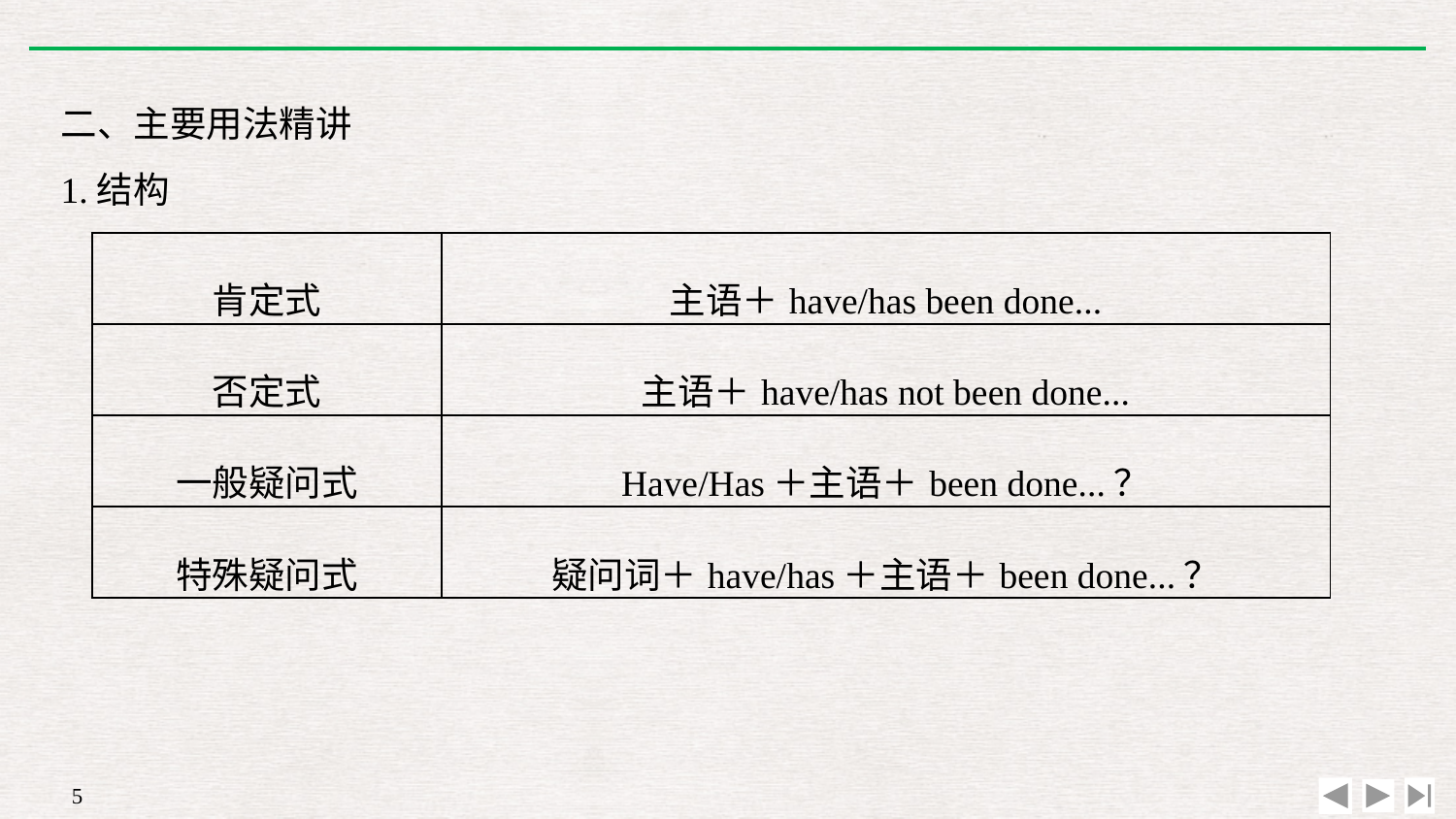

二、主要用法精讲
1.结构
| 肯定式 | 主语＋have/has been done... |
| --- | --- |
| 否定式 | 主语＋have/has not been done... |
| 一般疑问式 | Have/Has＋主语＋been done...？ |
| 特殊疑问式 | 疑问词＋have/has＋主语＋been done...？ |